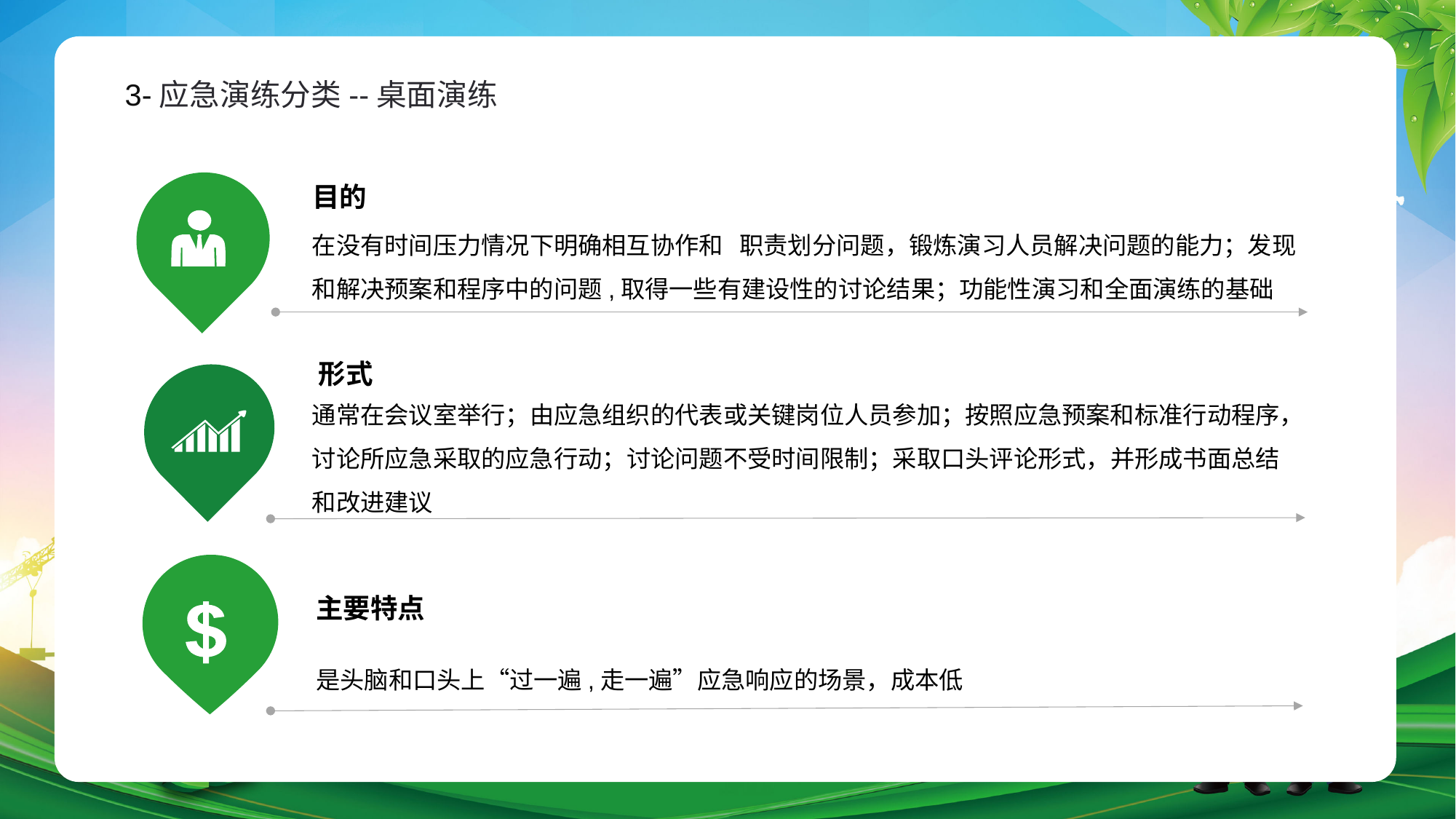

3-应急演练分类--桌面演练

目的

在没有时间压力情况下明确相互协作和   职责划分问题，锻炼演习人员解决问题的能力；发现和解决预案和程序中的问题,取得一些有建设性的讨论结果；功能性演习和全面演练的基础
形式

通常在会议室举行；由应急组织的代表或关键岗位人员参加；按照应急预案和标准行动程序，讨论所应急采取的应急行动；讨论问题不受时间限制；采取口头评论形式，并形成书面总结和改进建议

主要特点

是头脑和口头上“过一遍,走一遍”应急响应的场景，成本低